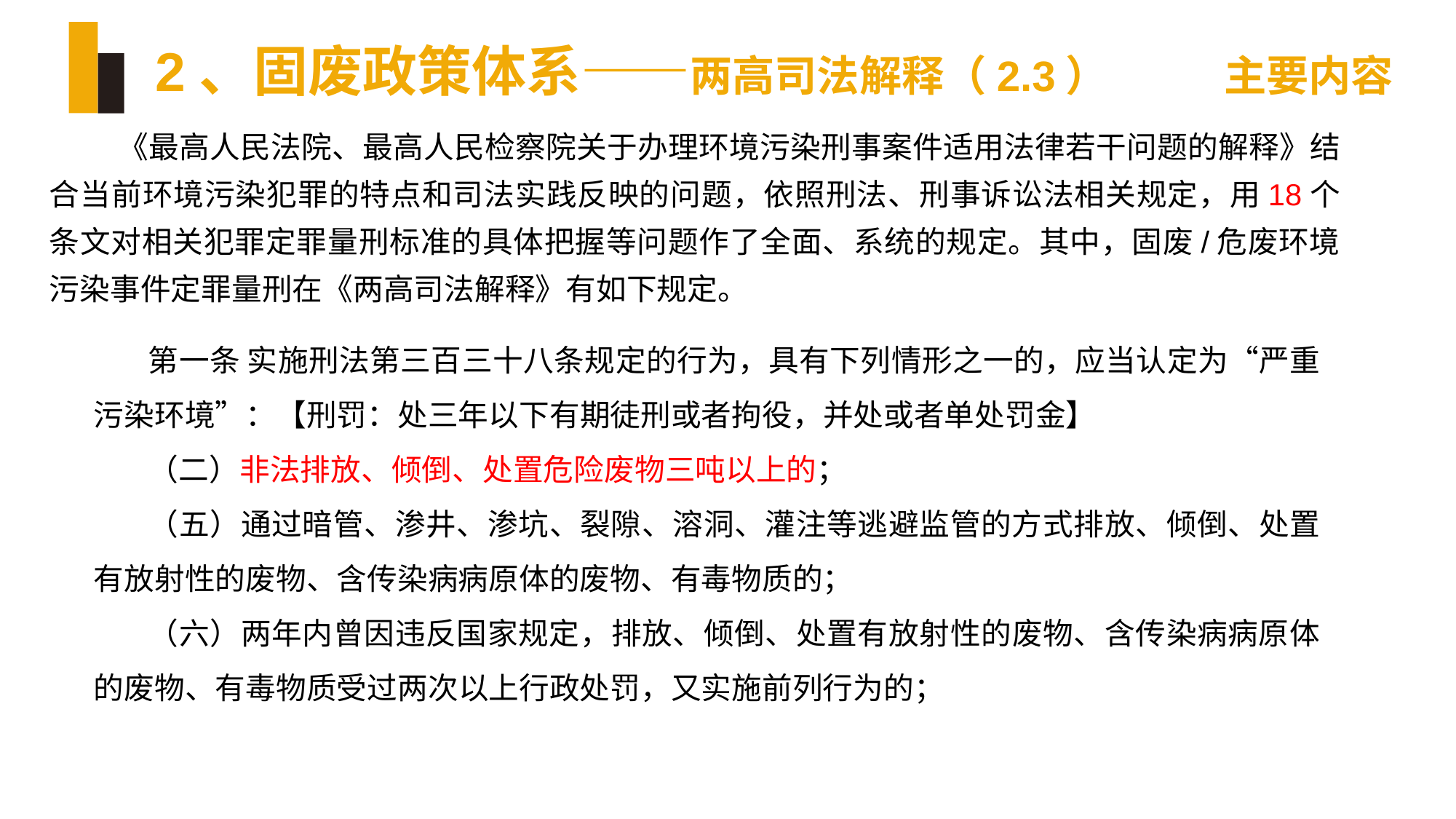

# 2、固废政策体系——两高司法解释（2.3）            主要内容
 《最高人民法院、最高人民检察院关于办理环境污染刑事案件适用法律若干问题的解释》结合当前环境污染犯罪的特点和司法实践反映的问题，依照刑法、刑事诉讼法相关规定，用18个条文对相关犯罪定罪量刑标准的具体把握等问题作了全面、系统的规定。其中，固废/危废环境污染事件定罪量刑在《两高司法解释》有如下规定。
第一条 实施刑法第三百三十八条规定的行为，具有下列情形之一的，应当认定为“严重污染环境”：【刑罚：处三年以下有期徒刑或者拘役，并处或者单处罚金】
（二）非法排放、倾倒、处置危险废物三吨以上的；
（五）通过暗管、渗井、渗坑、裂隙、溶洞、灌注等逃避监管的方式排放、倾倒、处置有放射性的废物、含传染病病原体的废物、有毒物质的；
（六）两年内曾因违反国家规定，排放、倾倒、处置有放射性的废物、含传染病病原体的废物、有毒物质受过两次以上行政处罚，又实施前列行为的；

23